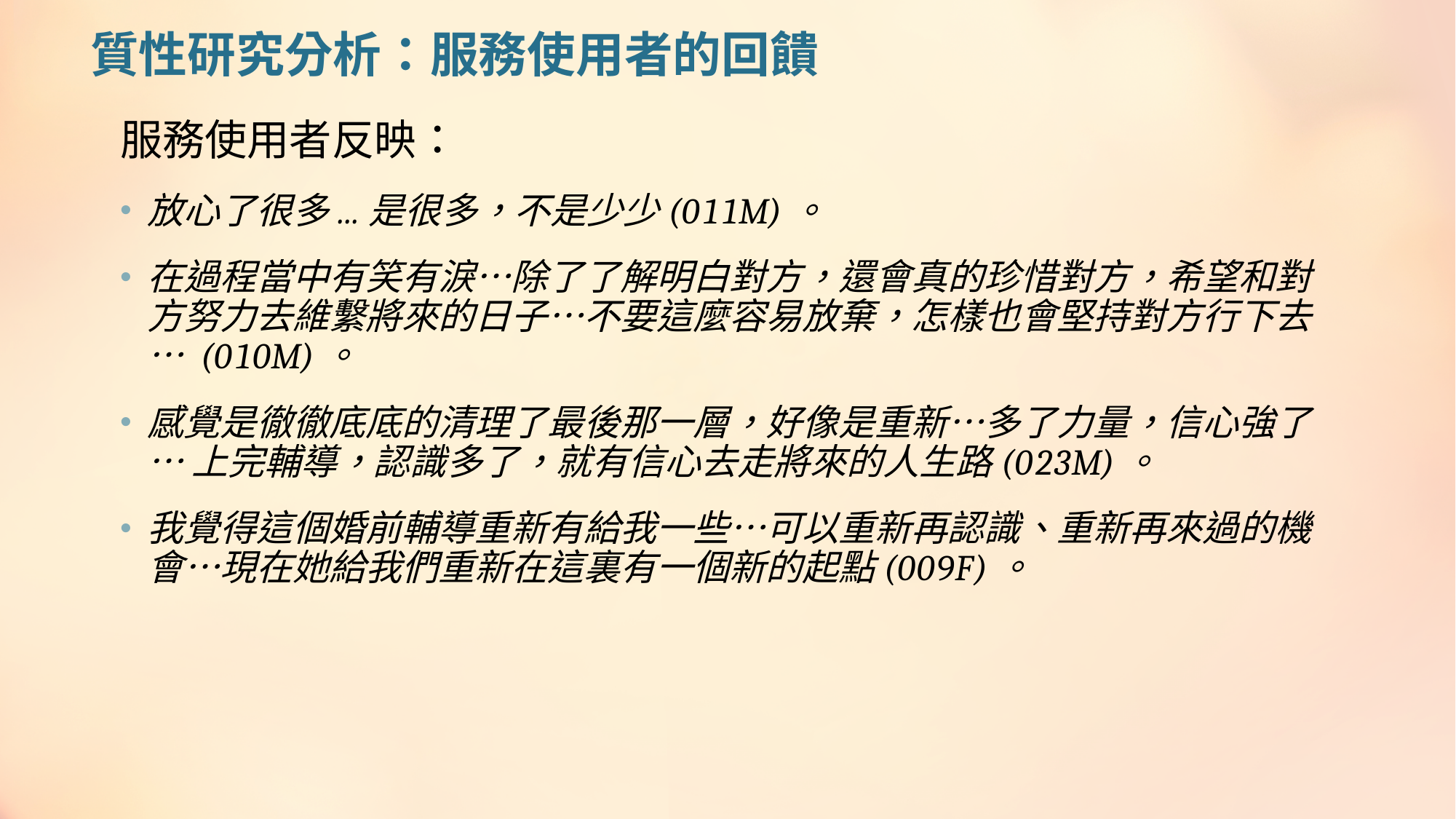

# 質性研究分析：服務使用者的回饋
服務使用者反映：
放心了很多...是很多，不是少少(011M)。
在過程當中有笑有淚…除了了解明白對方，還會真的珍惜對方，希望和對方努力去維繫將來的日子…不要這麼容易放棄，怎樣也會堅持對方行下去… (010M)。
感覺是徹徹底底的清理了最後那一層，好像是重新…多了力量，信心強了… 上完輔導，認識多了，就有信心去走將來的人生路(023M)。
我覺得這個婚前輔導重新有給我一些…可以重新再認識、重新再來過的機會…現在她給我們重新在這裏有一個新的起點(009F)。